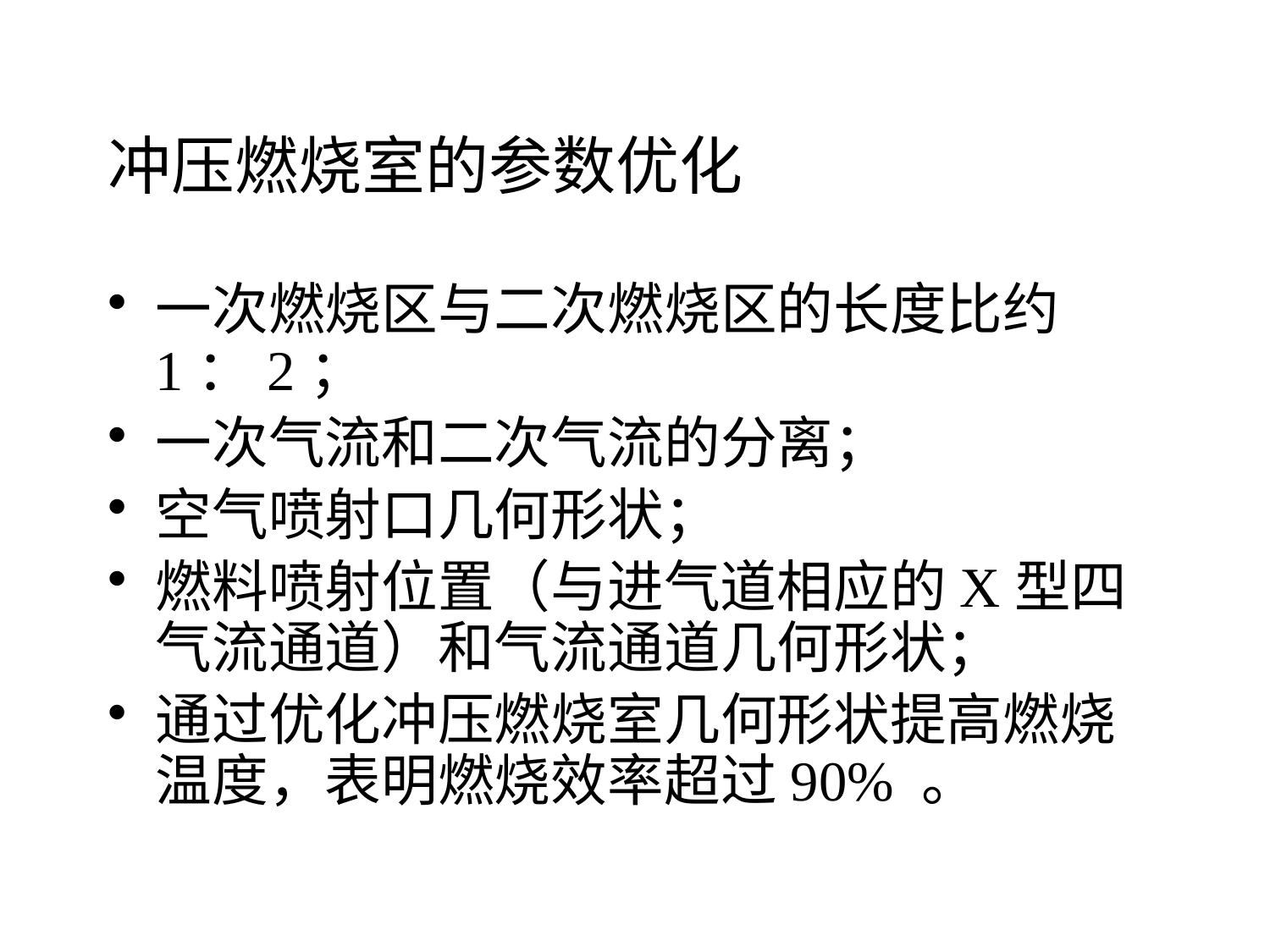

# 冲压燃烧室的参数优化
一次燃烧区与二次燃烧区的长度比约1：2；
一次气流和二次气流的分离；
空气喷射口几何形状；
燃料喷射位置（与进气道相应的X型四气流通道）和气流通道几何形状；
通过优化冲压燃烧室几何形状提高燃烧温度，表明燃烧效率超过90% 。